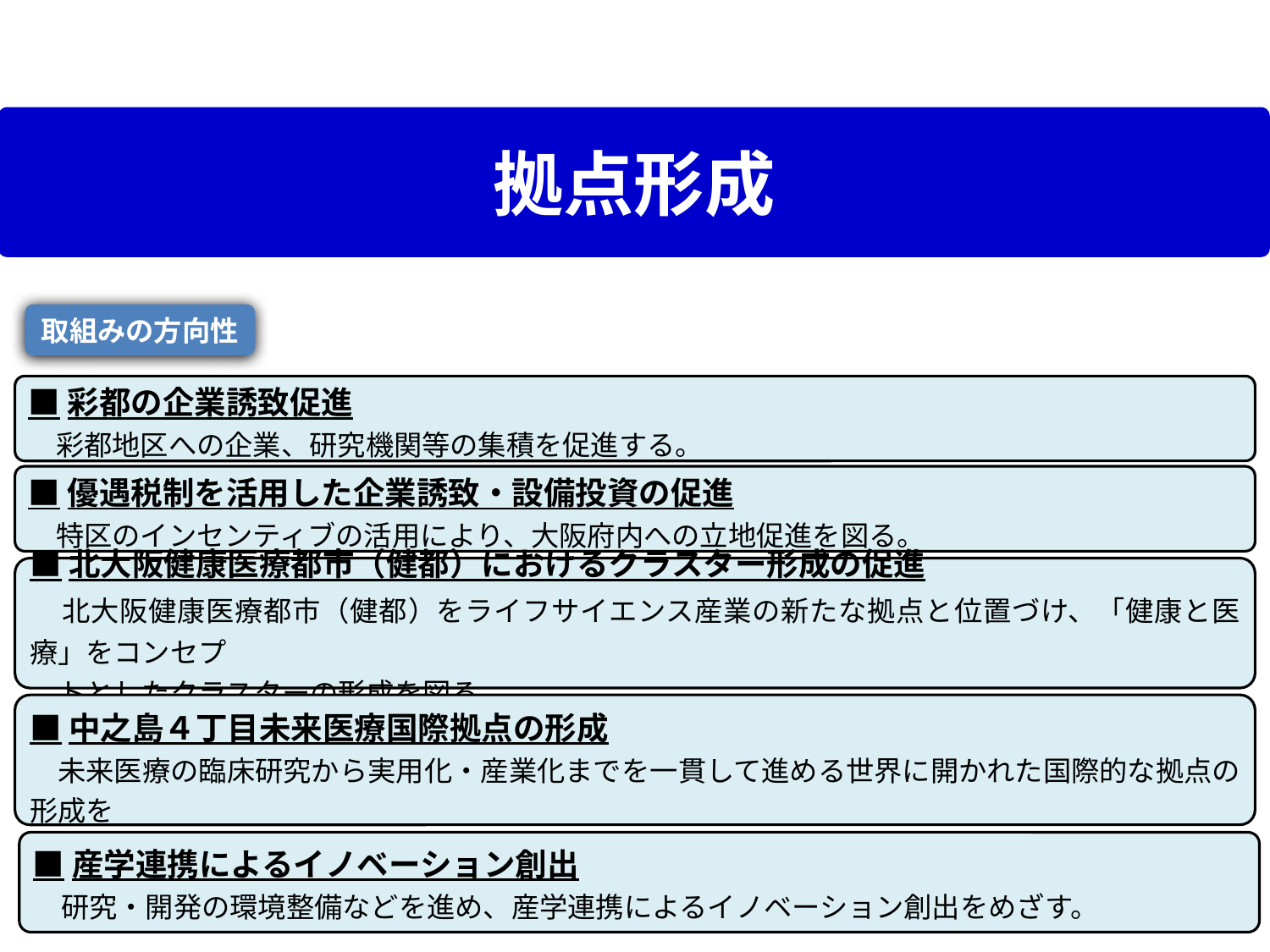

拠点形成
取組みの方向性
■彩都の企業誘致促進
　彩都地区への企業、研究機関等の集積を促進する。
■優遇税制を活用した企業誘致・設備投資の促進
　特区のインセンティブの活用により、大阪府内への立地促進を図る。
■北大阪健康医療都市（健都）におけるクラスター形成の促進
　北大阪健康医療都市（健都）をライフサイエンス産業の新たな拠点と位置づけ、「健康と医療」をコンセプ
　トとしたクラスターの形成を図る。
■中之島４丁目未来医療国際拠点の形成
　未来医療の臨床研究から実用化・産業化までを一貫して進める世界に開かれた国際的な拠点の形成を
　めざす。
■産学連携によるイノベーション創出
　研究・開発の環境整備などを進め、産学連携によるイノベーション創出をめざす。